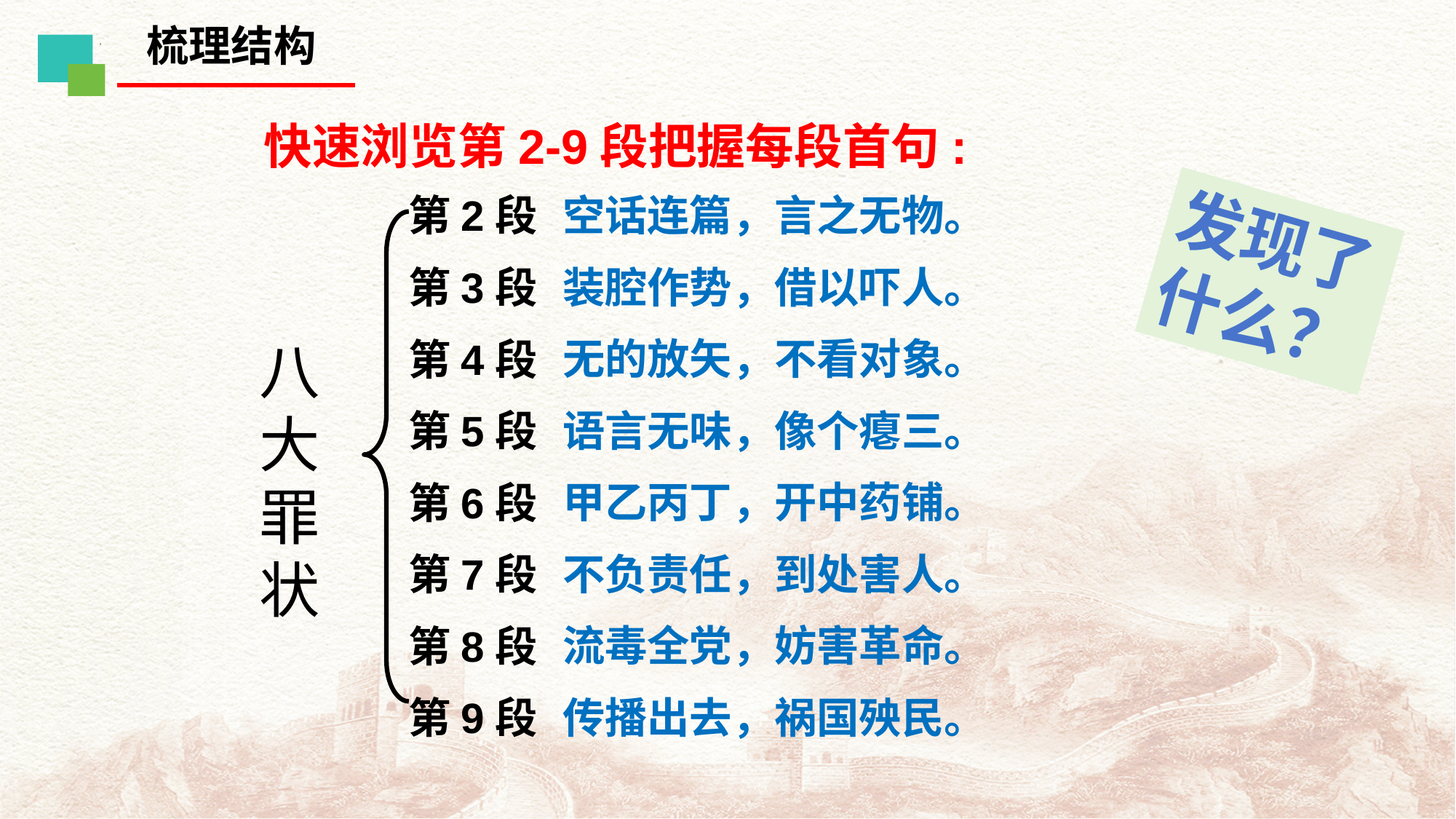

梳理结构

  快速浏览第2-9段把握每段首句:
第2段
空话连篇，言之无物。
发现了什么？

第3段
装腔作势，借以吓人。
八大罪状
第4段
无的放矢，不看对象。
第5段
语言无味，像个瘪三。
第6段
甲乙丙丁，开中药铺。
第7段
不负责任，到处害人。
第8段
流毒全党，妨害革命。
第9段
传播出去，祸国殃民。